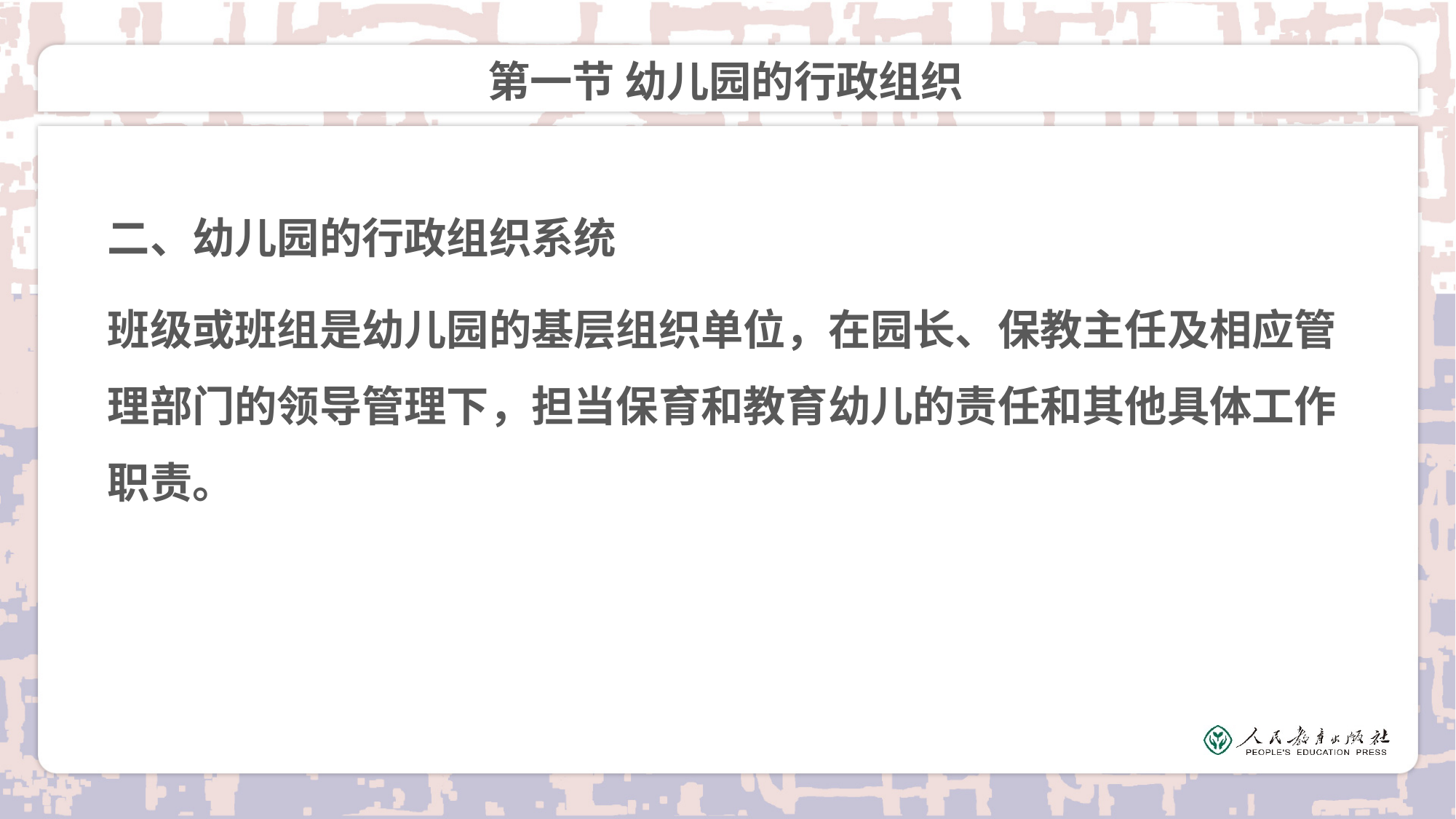

# 第一节 幼儿园的行政组织
二、幼儿园的行政组织系统
班级或班组是幼儿园的基层组织单位，在园长、保教主任及相应管理部门的领导管理下，担当保育和教育幼儿的责任和其他具体工作职责。